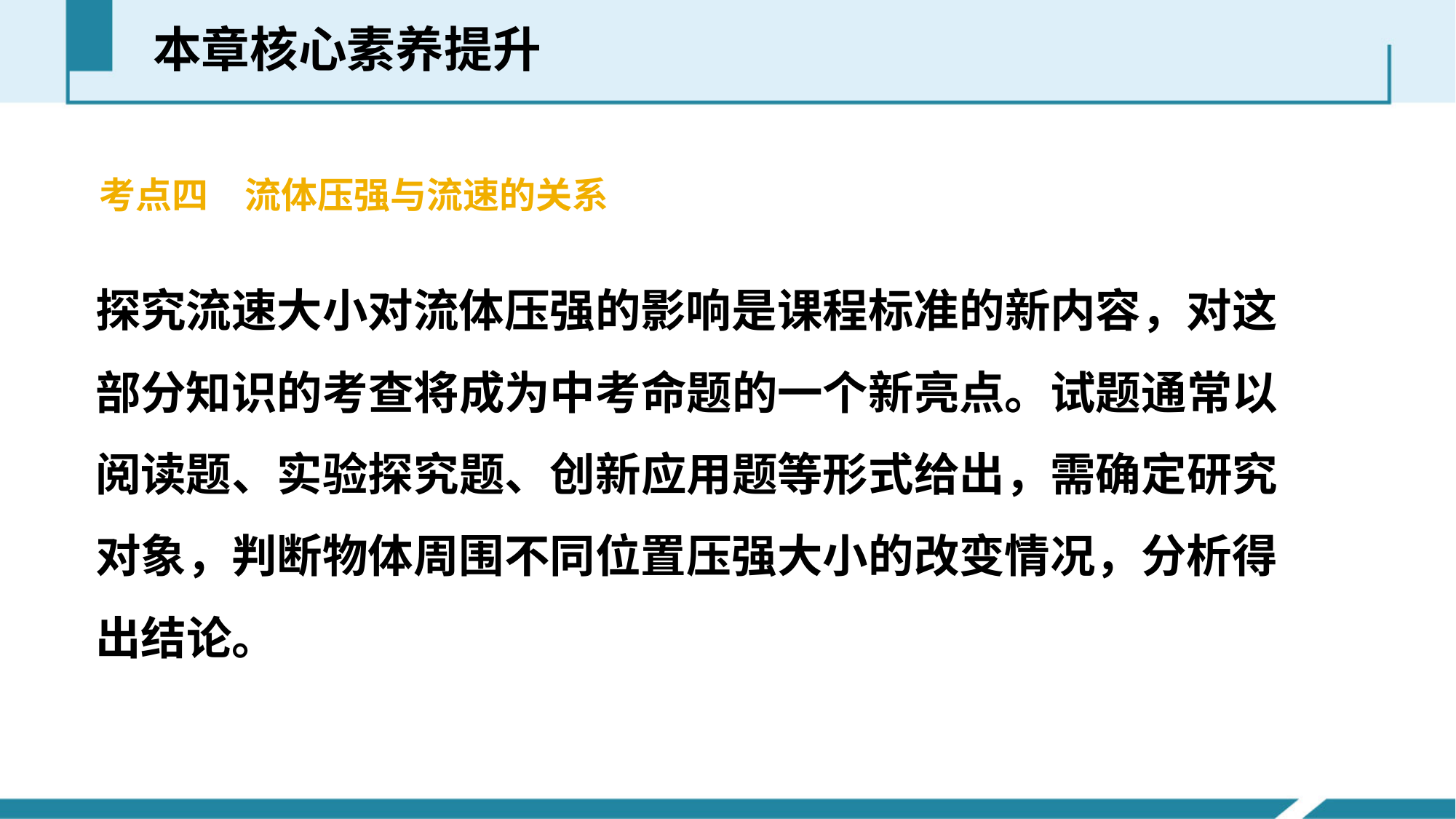

本章核心素养提升
考点四　流体压强与流速的关系
探究流速大小对流体压强的影响是课程标准的新内容，对这部分知识的考查将成为中考命题的一个新亮点。试题通常以阅读题、实验探究题、创新应用题等形式给出，需确定研究对象，判断物体周围不同位置压强大小的改变情况，分析得出结论。